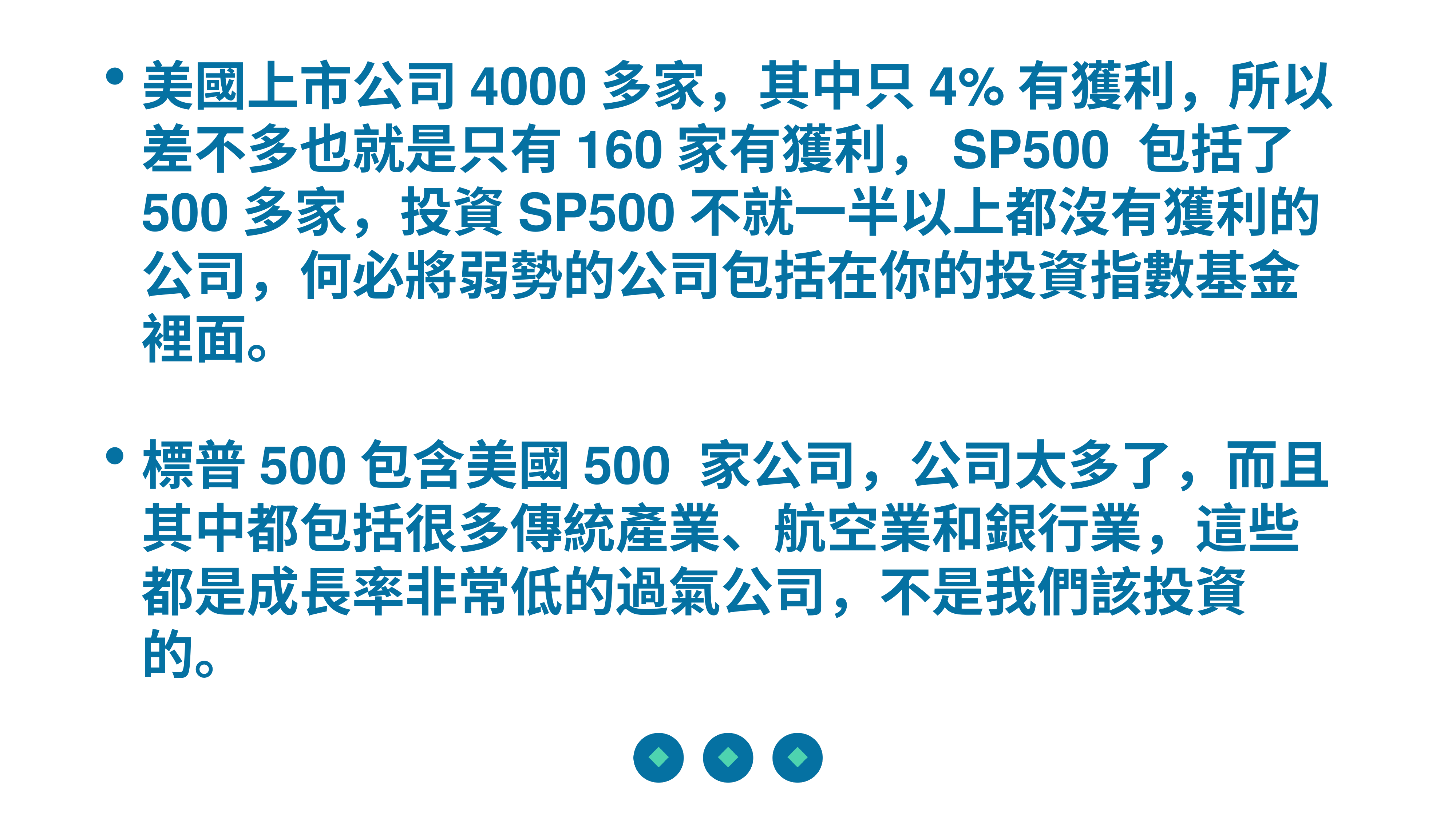

美國上市公司4000多家，其中只4%有獲利，所以差不多也就是只有160家有獲利，SP500 包括了500多家，投資SP500不就一半以上都沒有獲利的公司，何必將弱勢的公司包括在你的投資指數基金裡面。

標普500包含美國500 家公司，公司太多了，而且其中都包括很多傳統產業、航空業和銀行業，這些都是成長率非常低的過氣公司，不是我們該投資的。